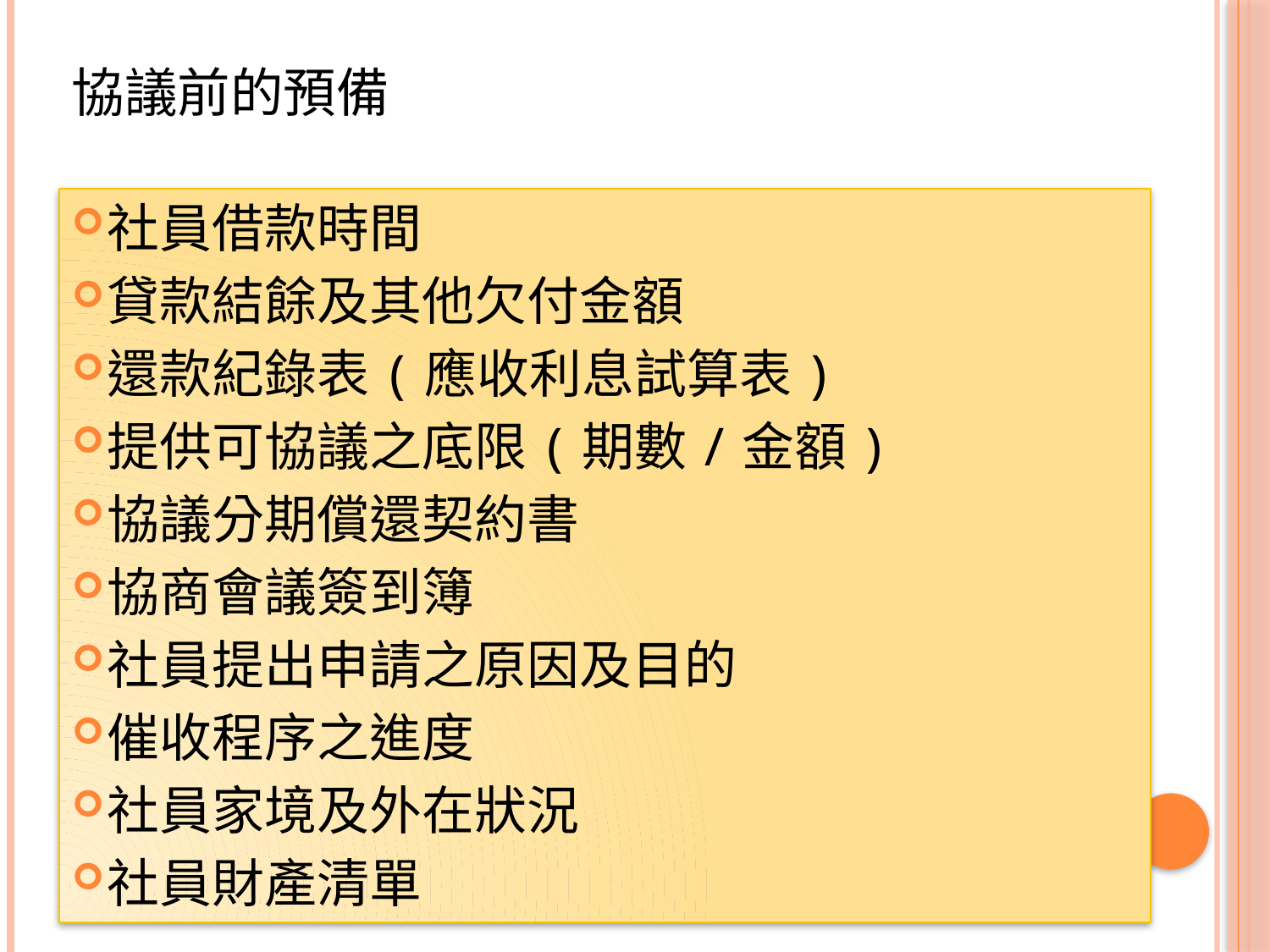

# 協議前的預備
社員借款時間
貸款結餘及其他欠付金額
還款紀錄表(應收利息試算表)
提供可協議之底限(期數/金額)
協議分期償還契約書
協商會議簽到簿
社員提出申請之原因及目的
催收程序之進度
社員家境及外在狀況
社員財產清單